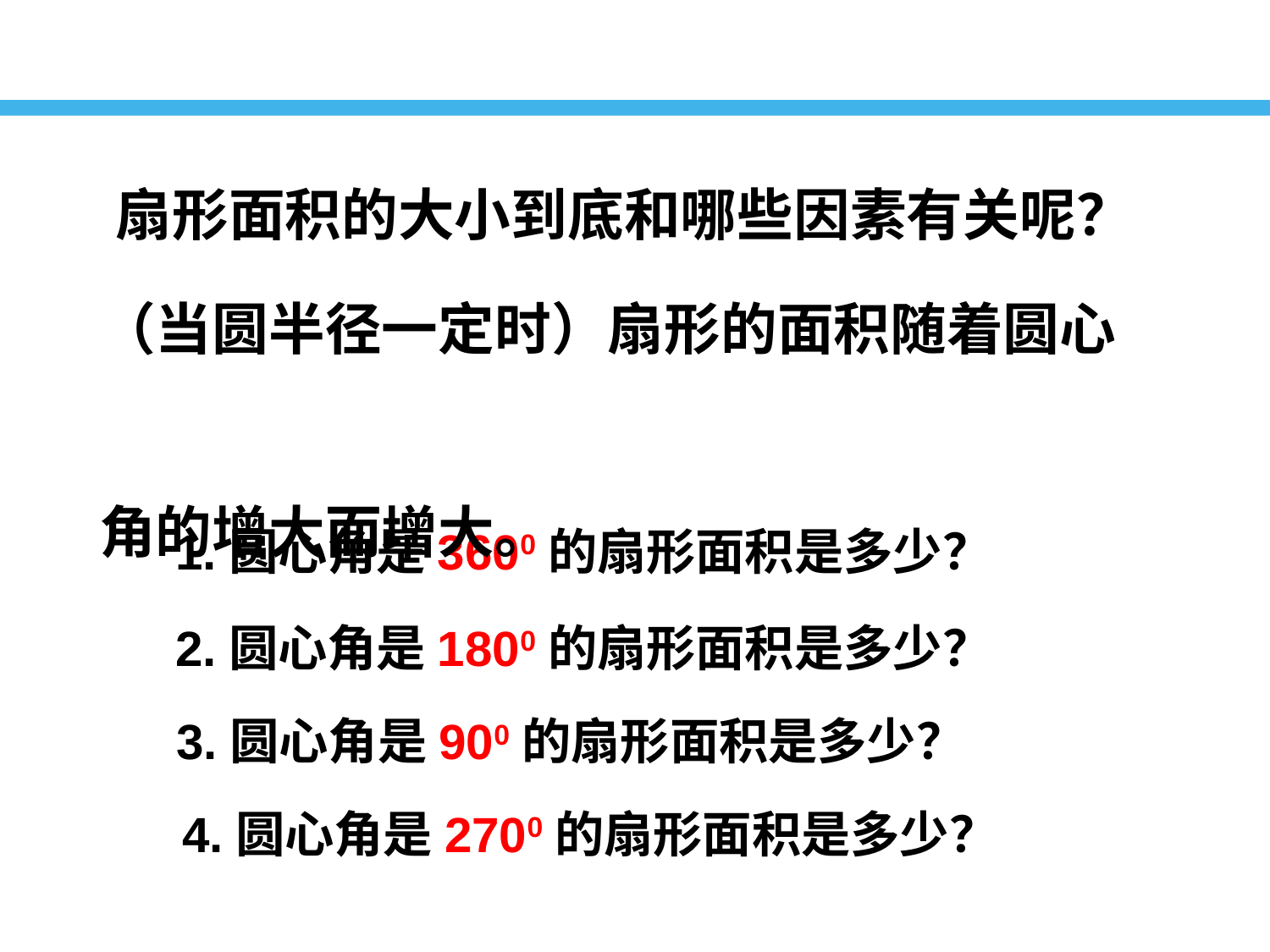

扇形面积的大小到底和哪些因素有关呢？
（当圆半径一定时）扇形的面积随着圆心
角的增大而增大。
1.圆心角是3600的扇形面积是多少？
2.圆心角是1800的扇形面积是多少？
3.圆心角是900的扇形面积是多少？
4.圆心角是2700的扇形面积是多少？